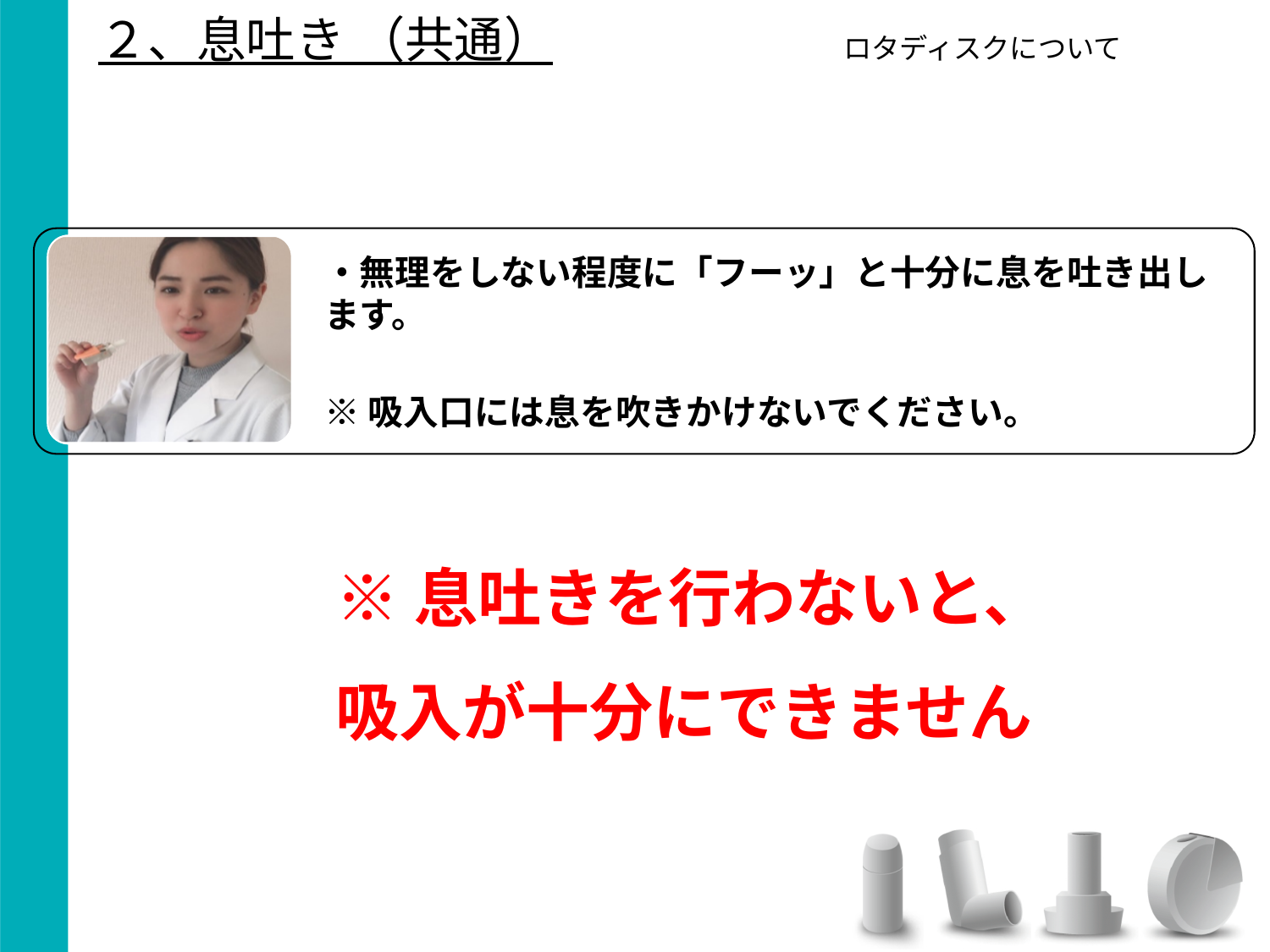

２、息吐き （共通）
# ロタディスクについて

・無理をしない程度に「フーッ」と十分に息を吐き出します。
※吸入口には息を吹きかけないでください。
※息吐きを行わないと、
吸入が十分にできません